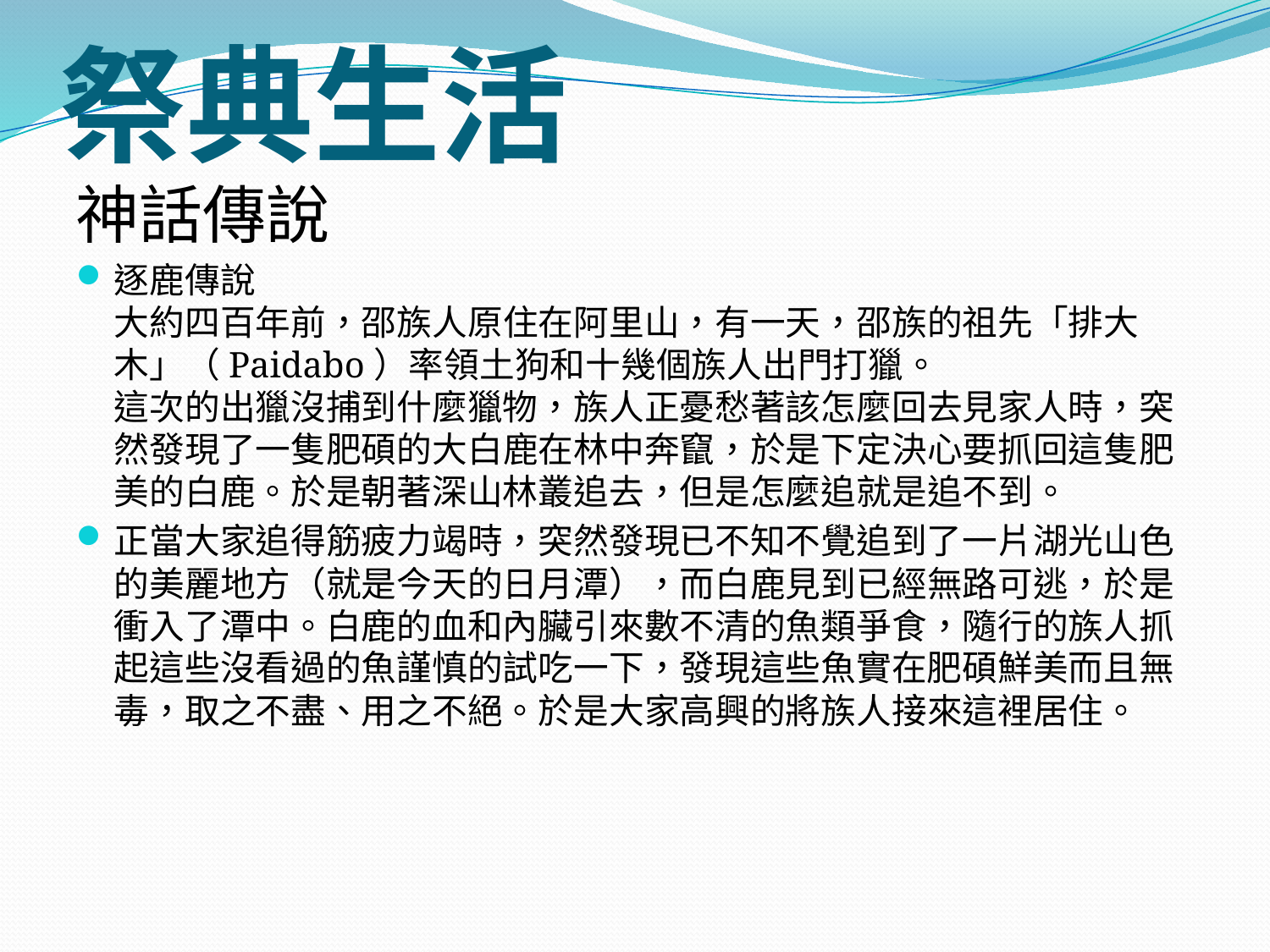

# 祭典生活
神話傳說
逐鹿傳說
大約四百年前，邵族人原住在阿里山，有一天，邵族的祖先「排大木」（Paidabo）率領土狗和十幾個族人出門打獵。
這次的出獵沒捕到什麼獵物，族人正憂愁著該怎麼回去見家人時，突然發現了一隻肥碩的大白鹿在林中奔竄，於是下定決心要抓回這隻肥美的白鹿。於是朝著深山林叢追去，但是怎麼追就是追不到。
正當大家追得筋疲力竭時，突然發現已不知不覺追到了一片湖光山色的美麗地方（就是今天的日月潭），而白鹿見到已經無路可逃，於是衝入了潭中。白鹿的血和內臟引來數不清的魚類爭食，隨行的族人抓起這些沒看過的魚謹慎的試吃一下，發現這些魚實在肥碩鮮美而且無毒，取之不盡、用之不絕。於是大家高興的將族人接來這裡居住。